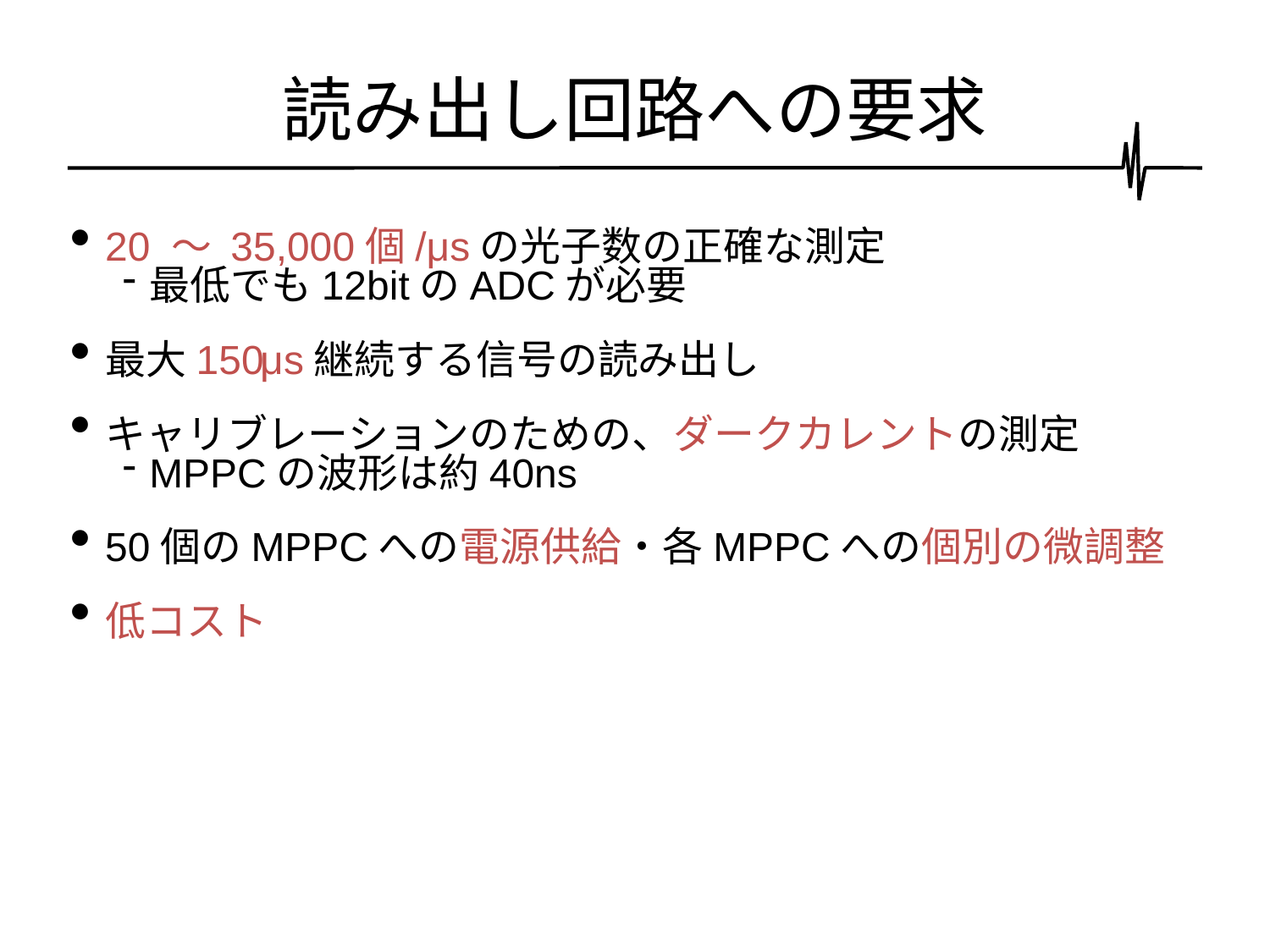

# 読み出し回路への要求
26
20 〜 35,000個/μsの光子数の正確な測定
最低でも12bitのADCが必要
最大150μs継続する信号の読み出し
キャリブレーションのための、ダークカレントの測定
MPPCの波形は約40ns
50個のMPPCへの電源供給・各MPPCへの個別の微調整
低コスト